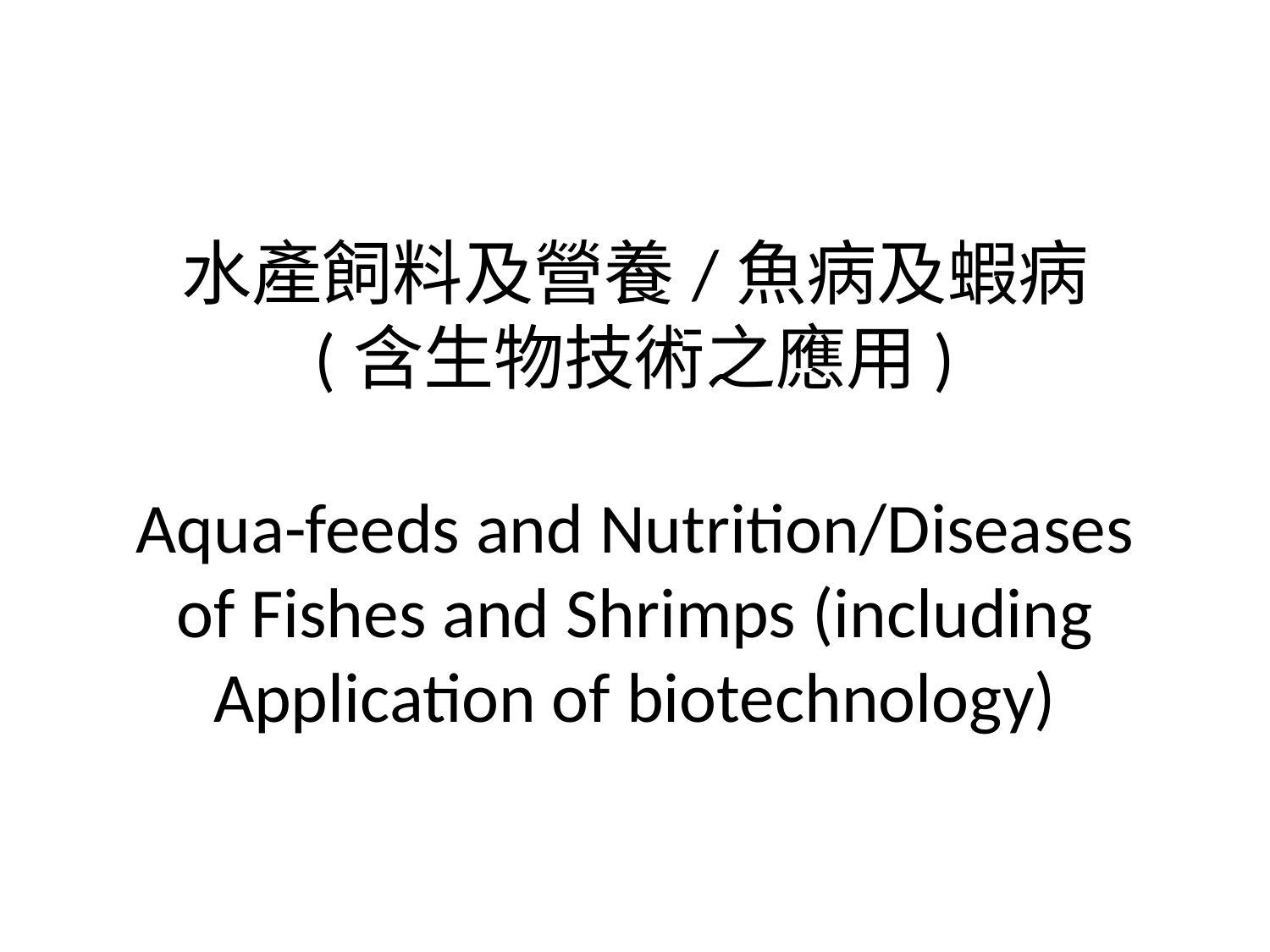

# 水產飼料及營養/魚病及蝦病 (含生物技術之應用) Aqua-feeds and Nutrition/Diseases of Fishes and Shrimps (including Application of biotechnology)